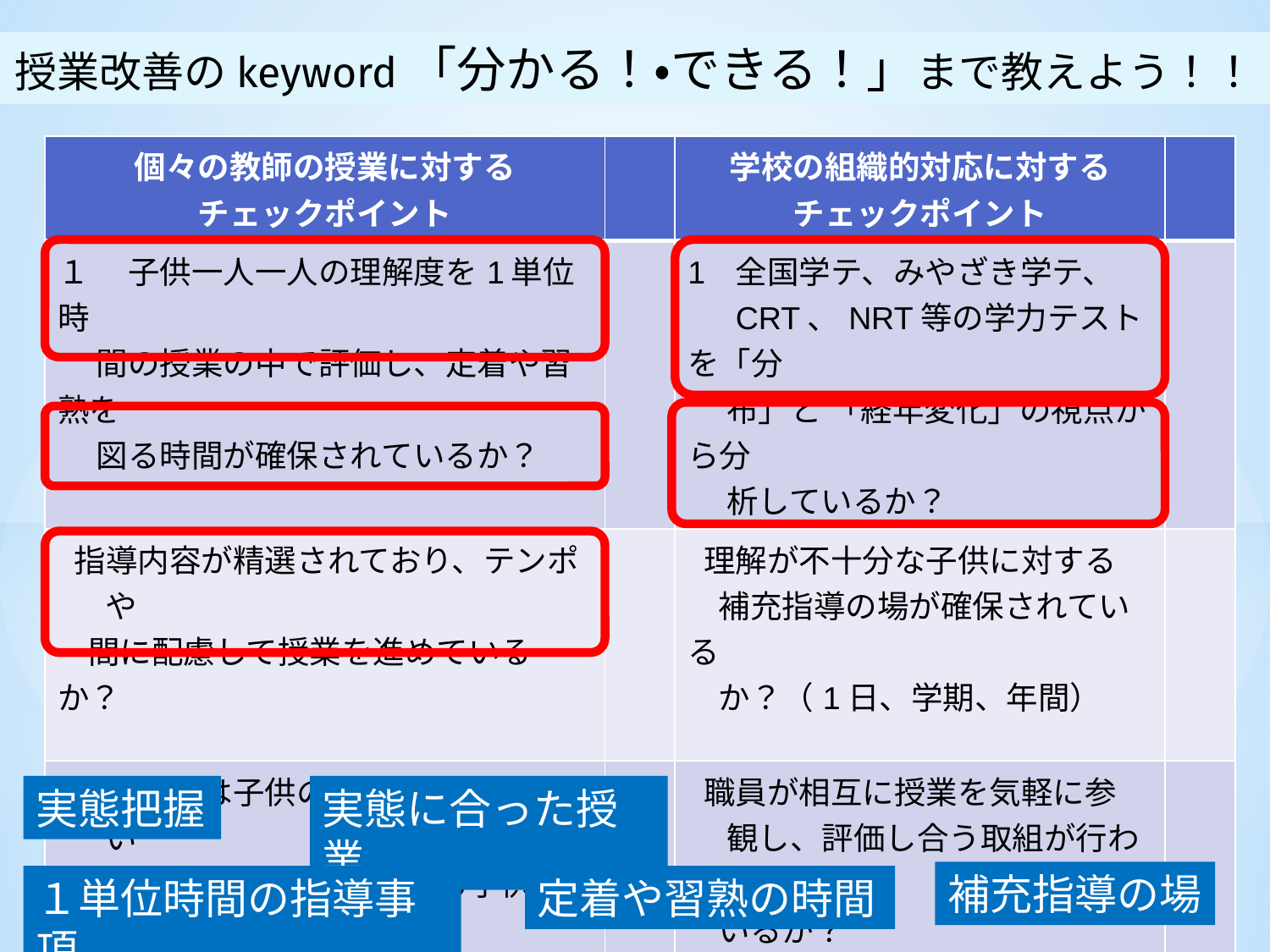

授業改善のkeyword「分かる！・できる！」まで教えよう！！
| 個々の教師の授業に対する チェックポイント |  | 学校の組織的対応に対する チェックポイント |  |
| --- | --- | --- | --- |
| １　 子供一人一人の理解度を1単位時　 　 間の授業の中で評価し、定着や習熟を 　 図る時間が確保されているか？ |  | 全国学テ、みやざき学テ、 　 CRT、NRT等の学力テストを「分 　 布」と 「経年変化」の視点から分 　 析しているか？ |  |
| 指導内容が精選されており、テンポや 間に配慮して授業を進めているか？ |  | 理解が不十分な子供に対する 補充指導の場が確保されている か？（1日、学期、年間） |  |
| 授業内容は子供の実態にマッチしてい るか？（平均をやや下回る子供も理解 できる内容か？） |  | 職員が相互に授業を気軽に参 　 観し、評価し合う取組が行われて いるか？ |  |
| 教師の指示や発問は的確で、子供に 　 伝わっているか？（音量、話し方も） |  | 授業の基盤となる態度（相手 の意見を聞く、わかりやすく話す、 声の大きさ、ノートのまとめ方等） の育成を意識した取組がなされて いるか？ |  |

実態に合った授業
実態把握
補充指導の場
定着や習熟の時間
１単位時間の指導事項